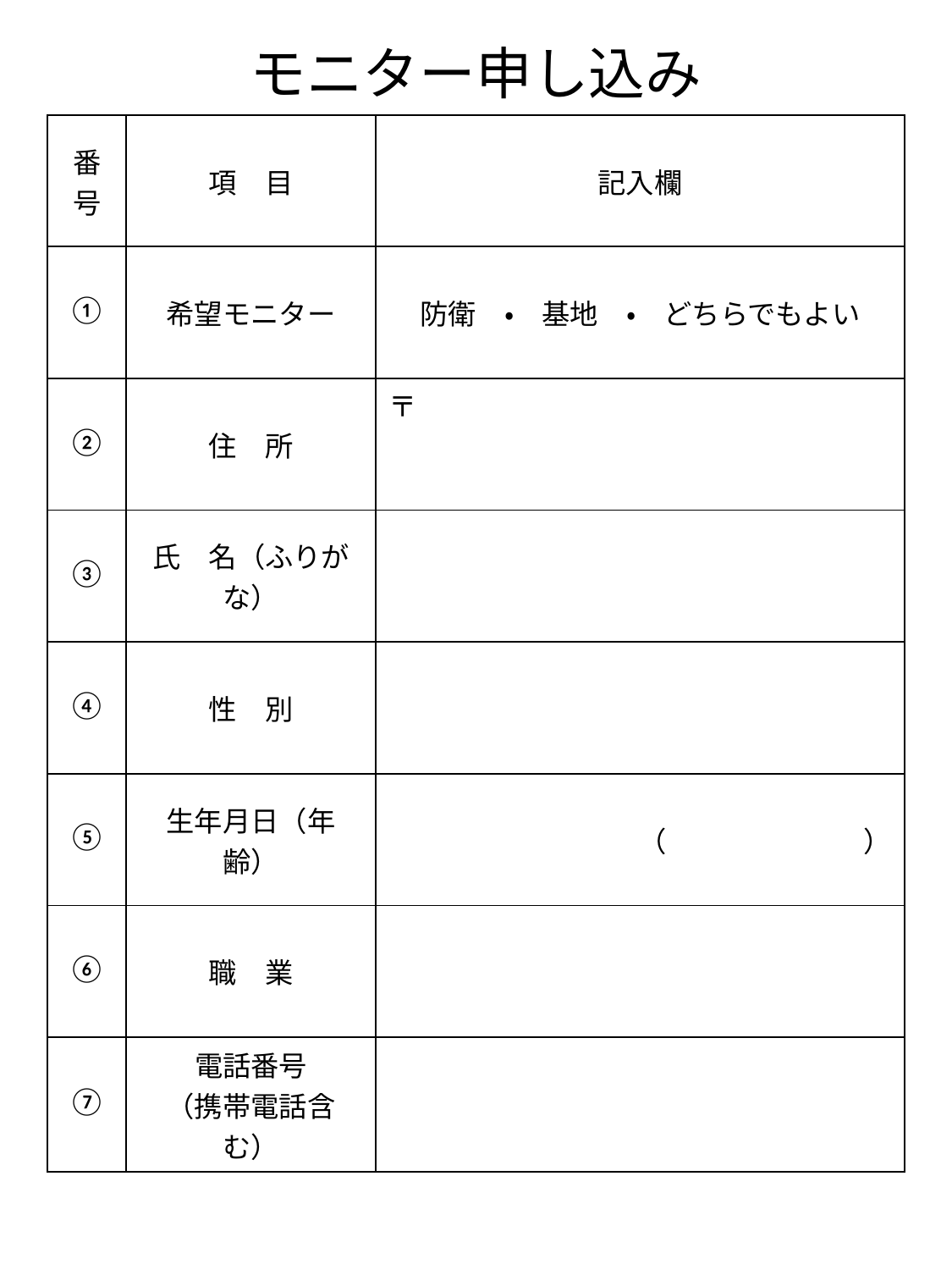

# モニター申し込み
| 番号 | 項　目 | 記入欄 |
| --- | --- | --- |
| ① | 希望モニター | 防衛　・　基地　・　どちらでもよい |
| ② | 住　所 | 〒 |
| ③ | 氏　名（ふりがな） |  |
| ④ | 性　別 |  |
| ⑤ | 生年月日（年齢） | （　　　　　　　） |
| ⑥ | 職　業 |  |
| ⑦ | 電話番号 （携帯電話含む） |  |